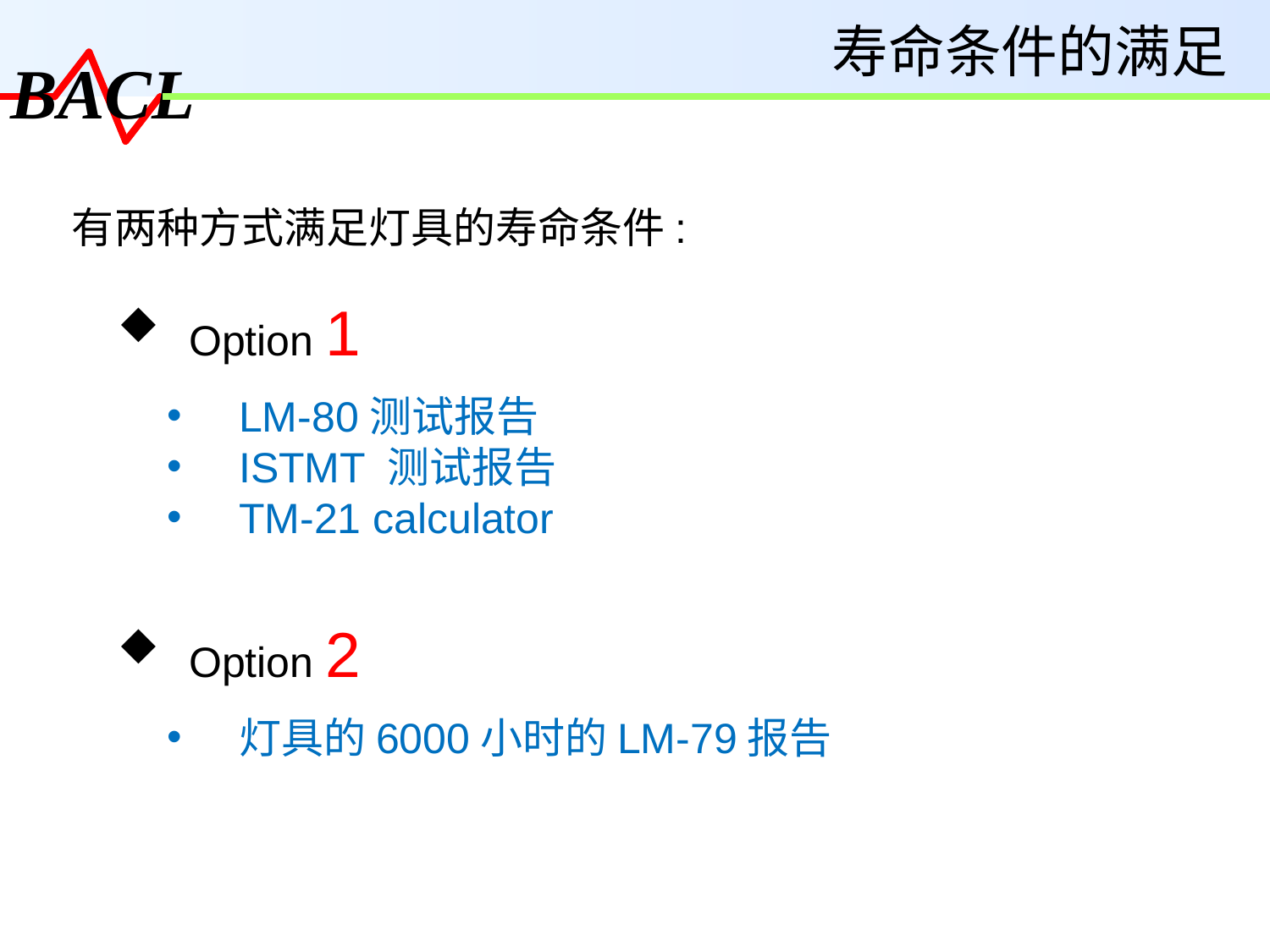

寿命条件的满足
有两种方式满足灯具的寿命条件:
Option 1
LM-80测试报告
ISTMT 测试报告
TM-21 calculator

Option 2
灯具的6000小时的LM-79报告